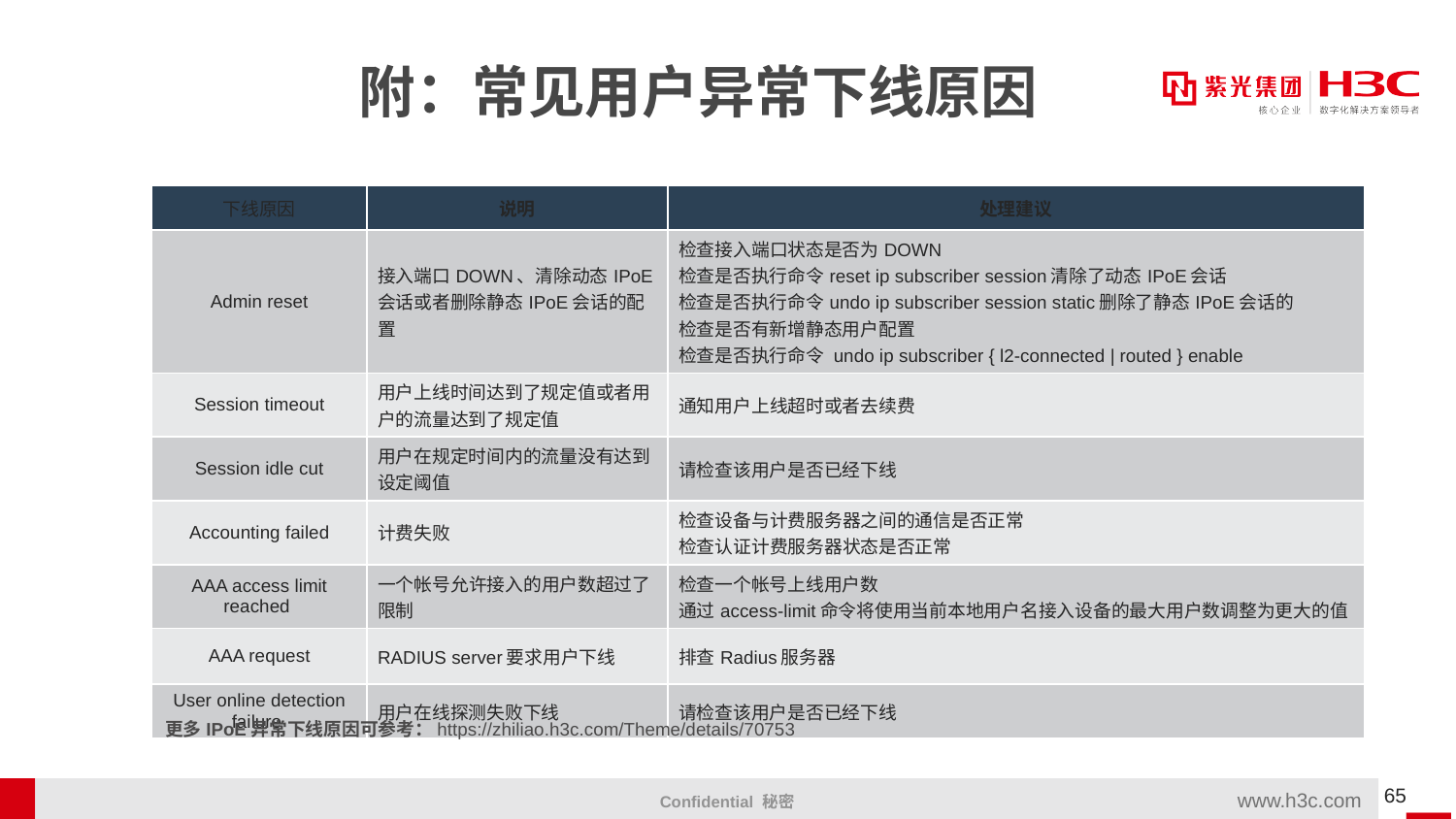

# 附：常见用户异常下线原因

| 下线原因 | 说明 | 处理建议 |
| --- | --- | --- |
| Admin reset | 接入端口DOWN、清除动态IPoE会话或者删除静态IPoE会话的配置 | 检查接入端口状态是否为DOWN 检查是否执行命令reset ip subscriber session清除了动态IPoE会话 检查是否执行命令undo ip subscriber session static删除了静态IPoE会话的 检查是否有新增静态用户配置 检查是否执行命令 undo ip subscriber { l2-connected | routed } enable |
| Session timeout | 用户上线时间达到了规定值或者用户的流量达到了规定值 | 通知用户上线超时或者去续费 |
| Session idle cut | 用户在规定时间内的流量没有达到设定阈值 | 请检查该用户是否已经下线 |
| Accounting failed | 计费失败 | 检查设备与计费服务器之间的通信是否正常 检查认证计费服务器状态是否正常 |
| AAA access limit reached | 一个帐号允许接入的用户数超过了限制 | 检查一个帐号上线用户数 通过access-limit命令将使用当前本地用户名接入设备的最大用户数调整为更大的值 |
| AAA request | RADIUS server要求用户下线 | 排查Radius服务器 |
| User online detection failure | 用户在线探测失败下线 | 请检查该用户是否已经下线 |
更多IPoE异常下线原因可参考：https://zhiliao.h3c.com/Theme/details/70753